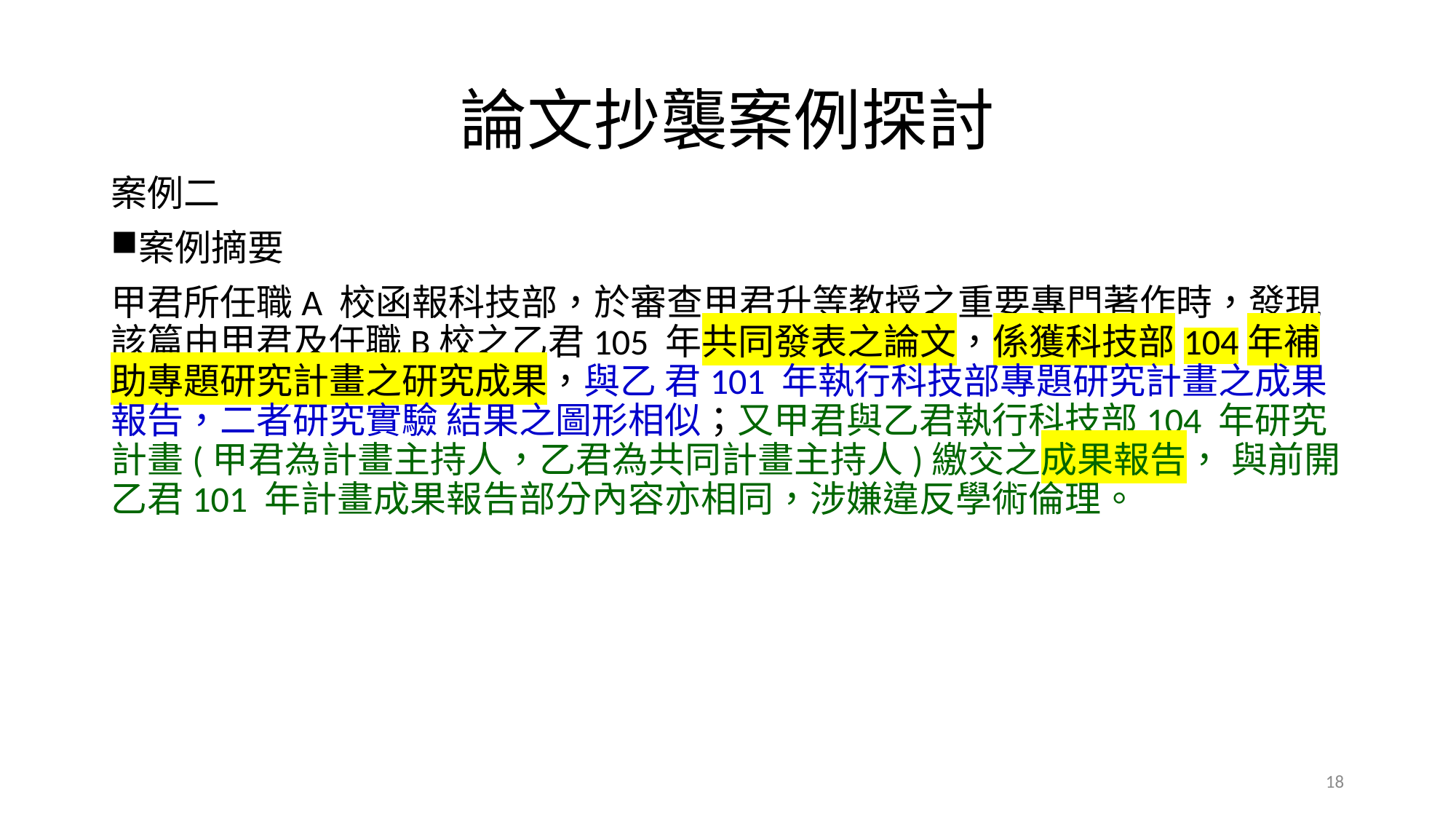

# 論文抄襲案例探討
案例二
案例摘要
甲君所任職A 校函報科技部，於審查甲君升等教授之重要專門著作時，發現該篇由甲君及任職B校之乙君105 年共同發表之論文，係獲科技部104年補助專題研究計畫之研究成果，與乙 君101 年執行科技部專題研究計畫之成果報告，二者研究實驗 結果之圖形相似；又甲君與乙君執行科技部104 年研究計畫(甲君為計畫主持人，乙君為共同計畫主持人)繳交之成果報告， 與前開乙君101 年計畫成果報告部分內容亦相同，涉嫌違反學術倫理。

18